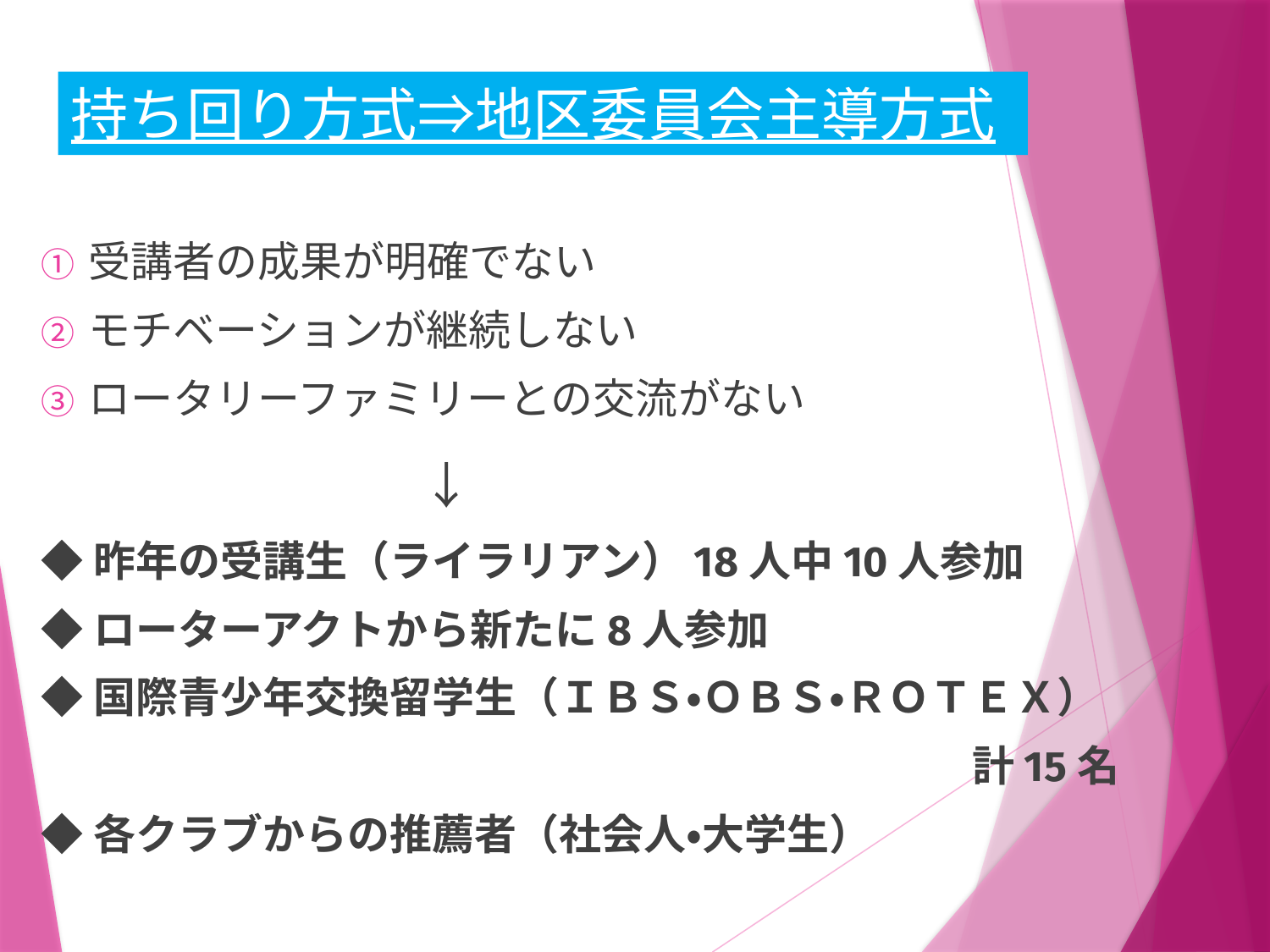

# 持ち回り方式⇒地区委員会主導方式
受講者の成果が明確でない
モチベーションが継続しない
ロータリーファミリーとの交流がない
　　　　　　↓
◆昨年の受講生（ライラリアン）18人中10人参加
◆ローターアクトから新たに8人参加
◆国際青少年交換留学生（ＩＢＳ・ＯＢＳ・ＲＯＴＥＸ）
　　　　　　　　　　　　　　　　　　　　　　計15名
◆各クラブからの推薦者（社会人・大学生）